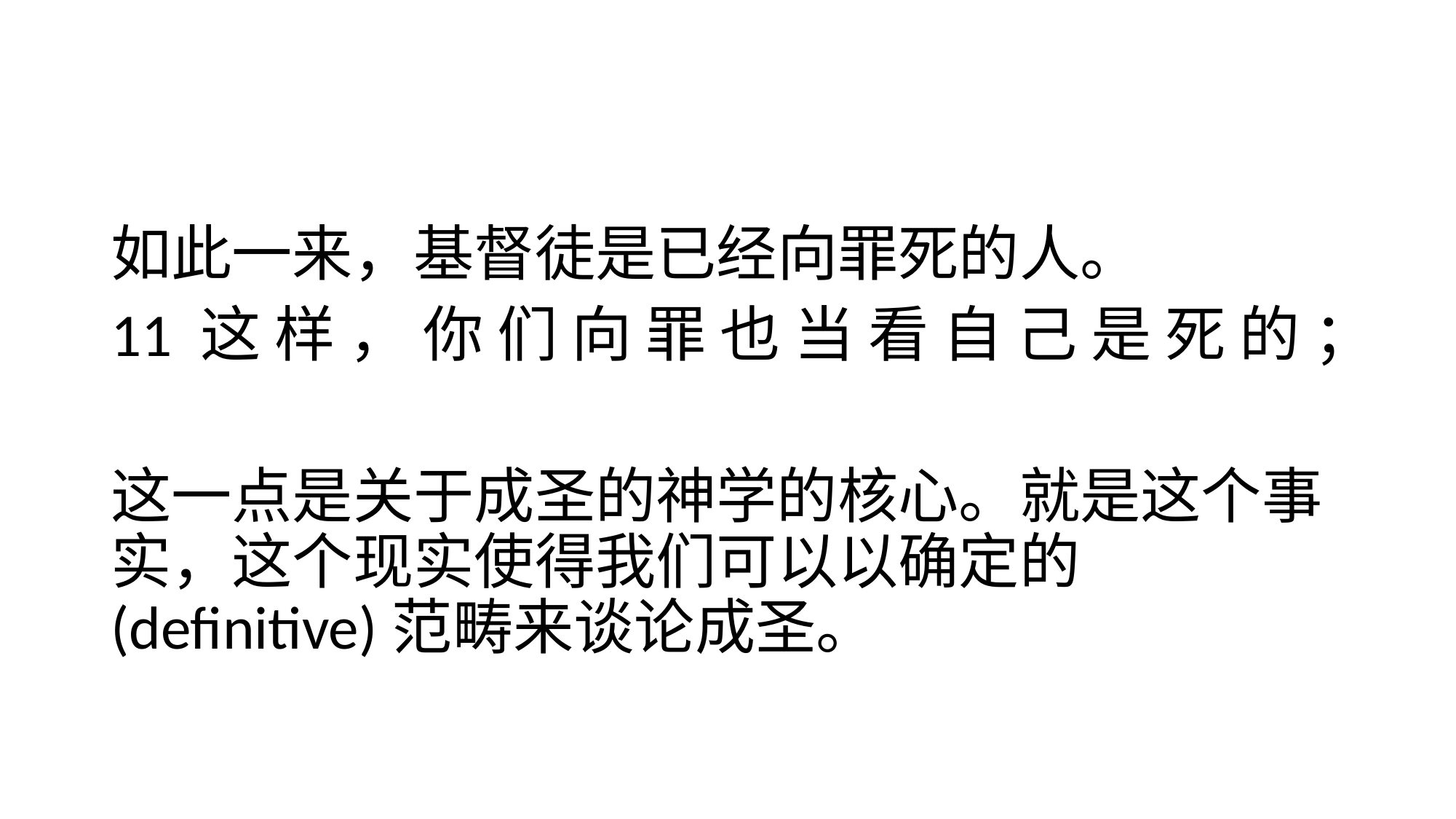

#
如此一来，基督徒是已经向罪死的人。
11 这 样 ， 你 们 向 罪 也 当 看 自 己 是 死 的 ；

这一点是关于成圣的神学的核心。就是这个事实，这个现实使得我们可以以确定的(definitive)范畴来谈论成圣。